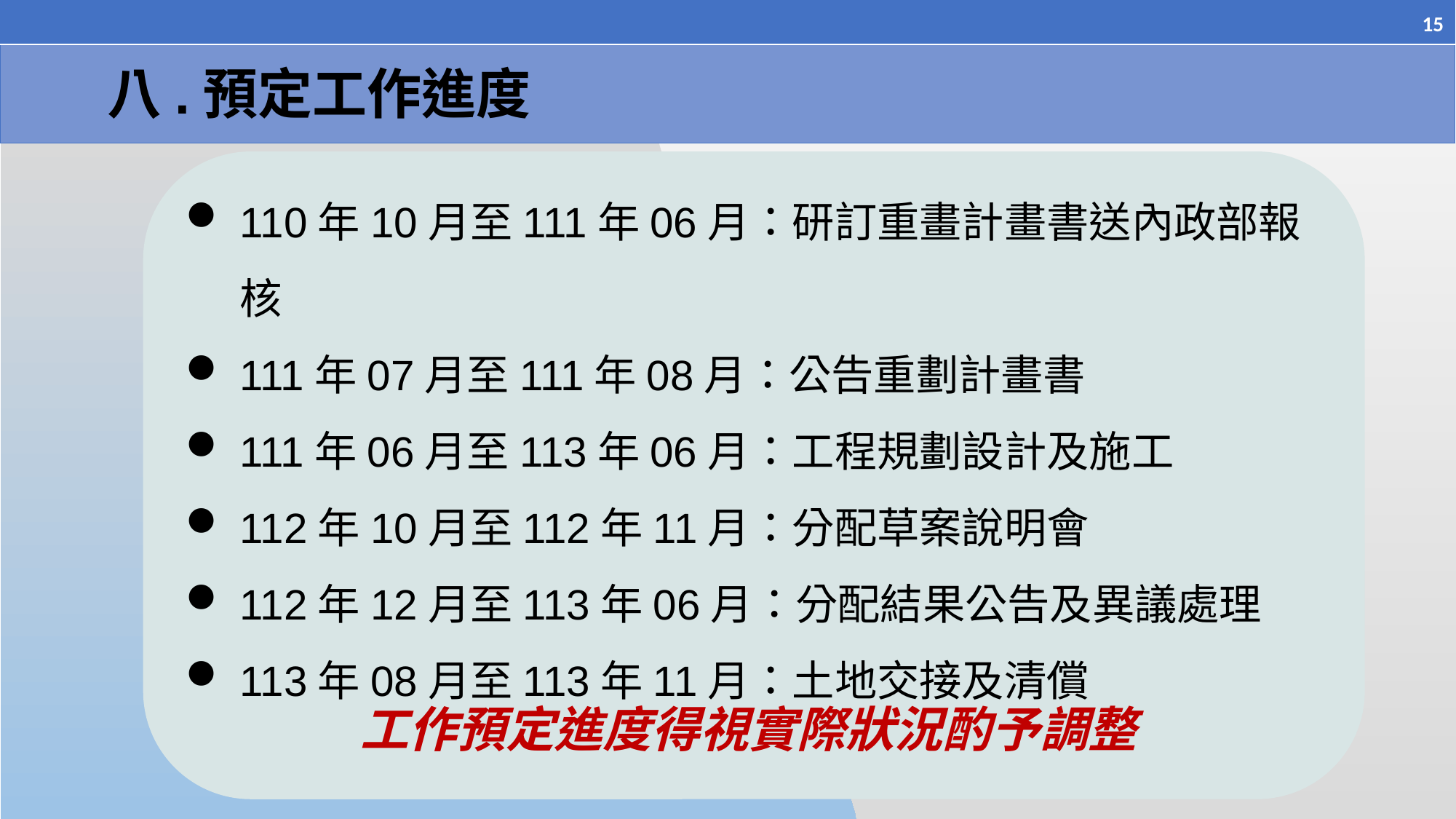

15
八.預定工作進度
110年10月至111年06月：研訂重畫計畫書送內政部報核
111年07月至111年08月：公告重劃計畫書
111年06月至113年06月：工程規劃設計及施工
112年10月至112年11月：分配草案說明會
112年12月至113年06月：分配結果公告及異議處理
113年08月至113年11月：土地交接及清償

工作預定進度得視實際狀況酌予調整